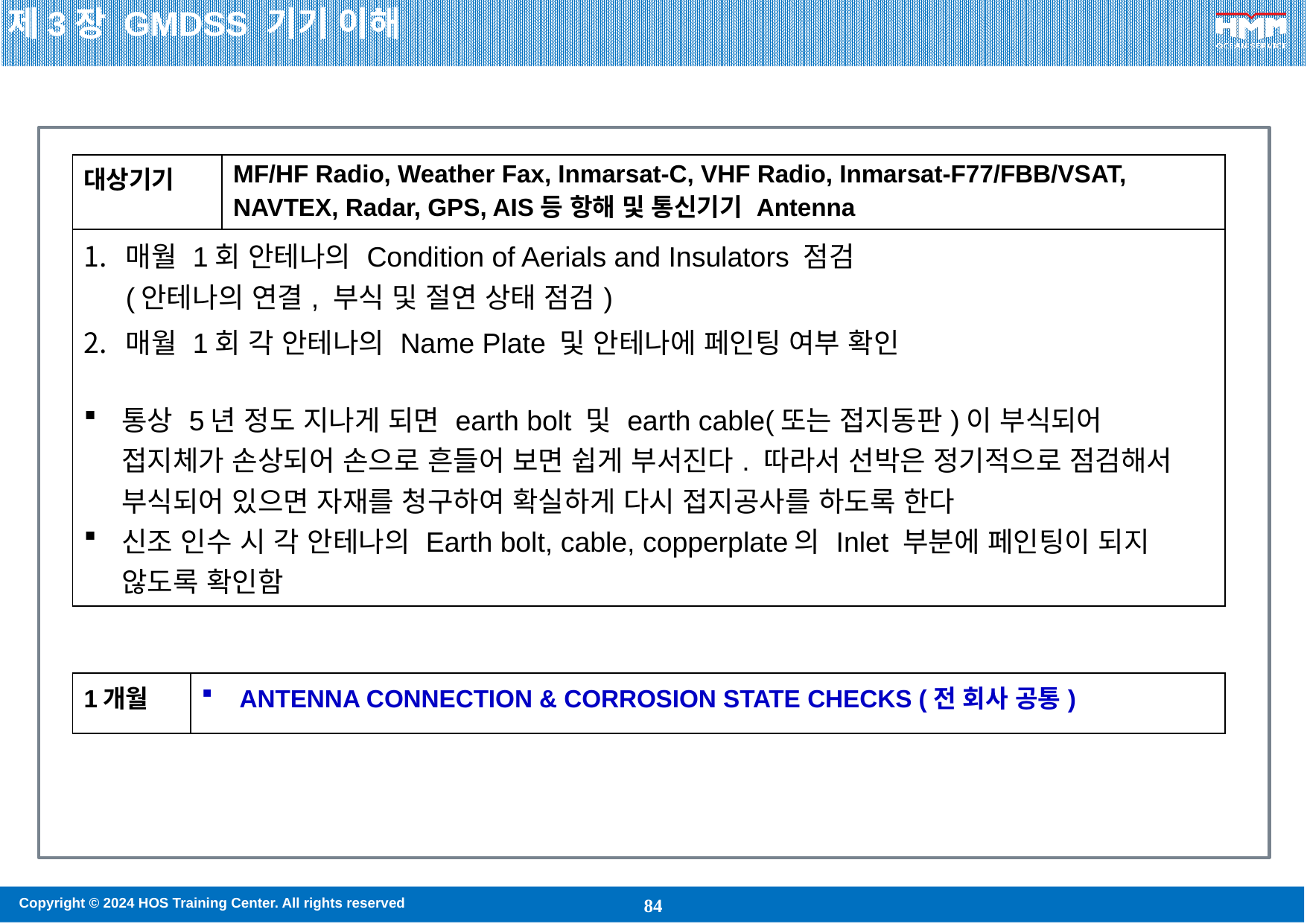

제3장 GMDSS 기기 이해

| 대상기기 | MF/HF Radio, Weather Fax, Inmarsat-C, VHF Radio, Inmarsat-F77/FBB/VSAT, NAVTEX, Radar, GPS, AIS등 항해 및 통신기기 Antenna |
| --- | --- |
| 매월 1회 안테나의 Condition of Aerials and Insulators 점검 (안테나의 연결, 부식 및 절연 상태 점검) 매월 1회 각 안테나의 Name Plate 및 안테나에 페인팅 여부 확인 통상 5년 정도 지나게 되면 earth bolt 및 earth cable(또는 접지동판)이 부식되어 접지체가 손상되어 손으로 흔들어 보면 쉽게 부서진다. 따라서 선박은 정기적으로 점검해서 부식되어 있으면 자재를 청구하여 확실하게 다시 접지공사를 하도록 한다 신조 인수 시 각 안테나의 Earth bolt, cable, copperplate의 Inlet 부분에 페인팅이 되지 않도록 확인함 |  |
| 1개월 | ANTENNA CONNECTION & CORROSION STATE CHECKS (전 회사 공통) |
| --- | --- |
84